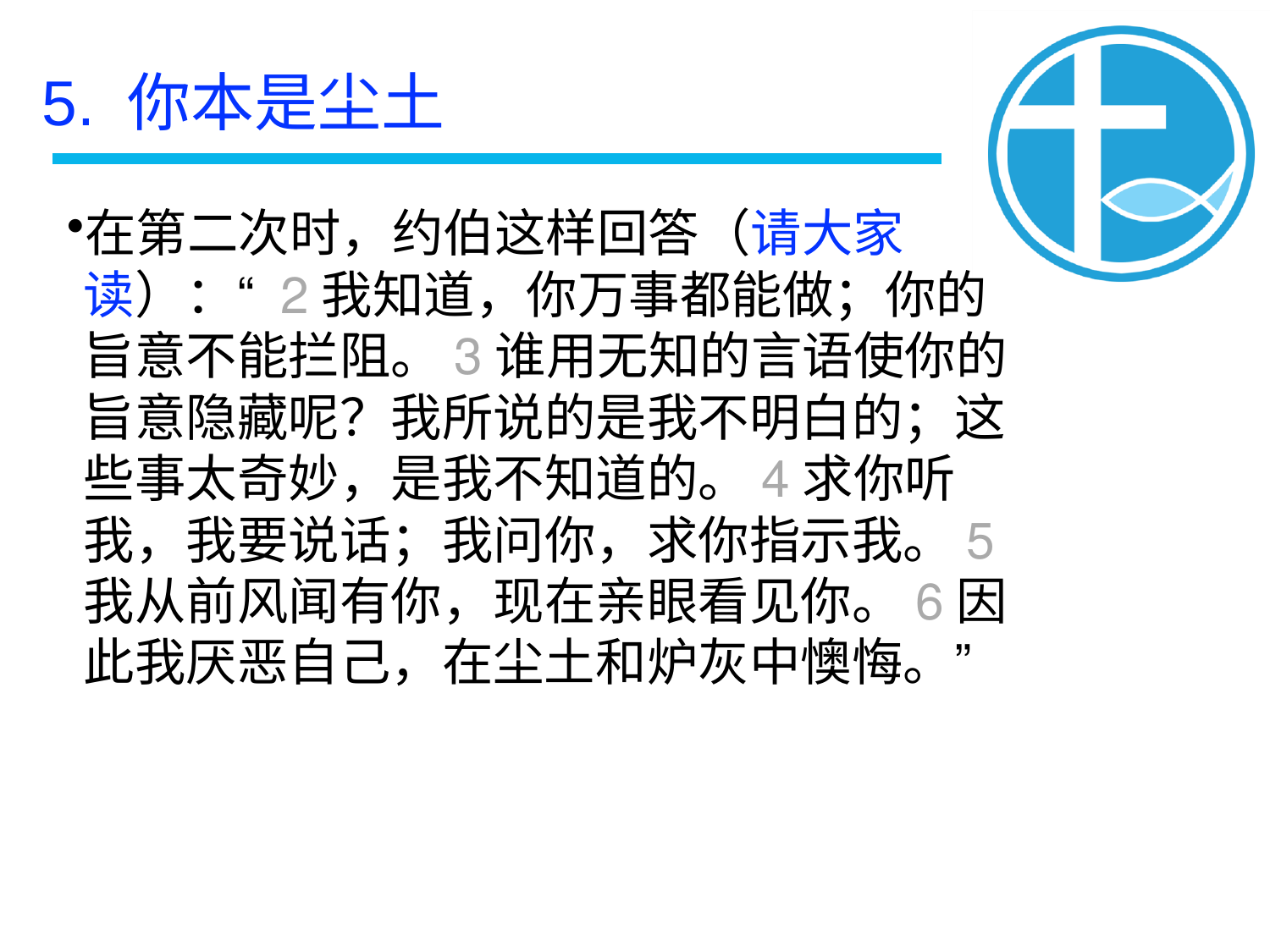

5. 你本是尘土
在第二次时，约伯这样回答（请大家读）：“ 2我知道，你万事都能做；你的旨意不能拦阻。3谁用无知的言语使你的旨意隐藏呢？我所说的是我不明白的；这些事太奇妙，是我不知道的。4求你听我，我要说话；我问你，求你指示我。5我从前风闻有你，现在亲眼看见你。6因此我厌恶自己，在尘土和炉灰中懊悔。”